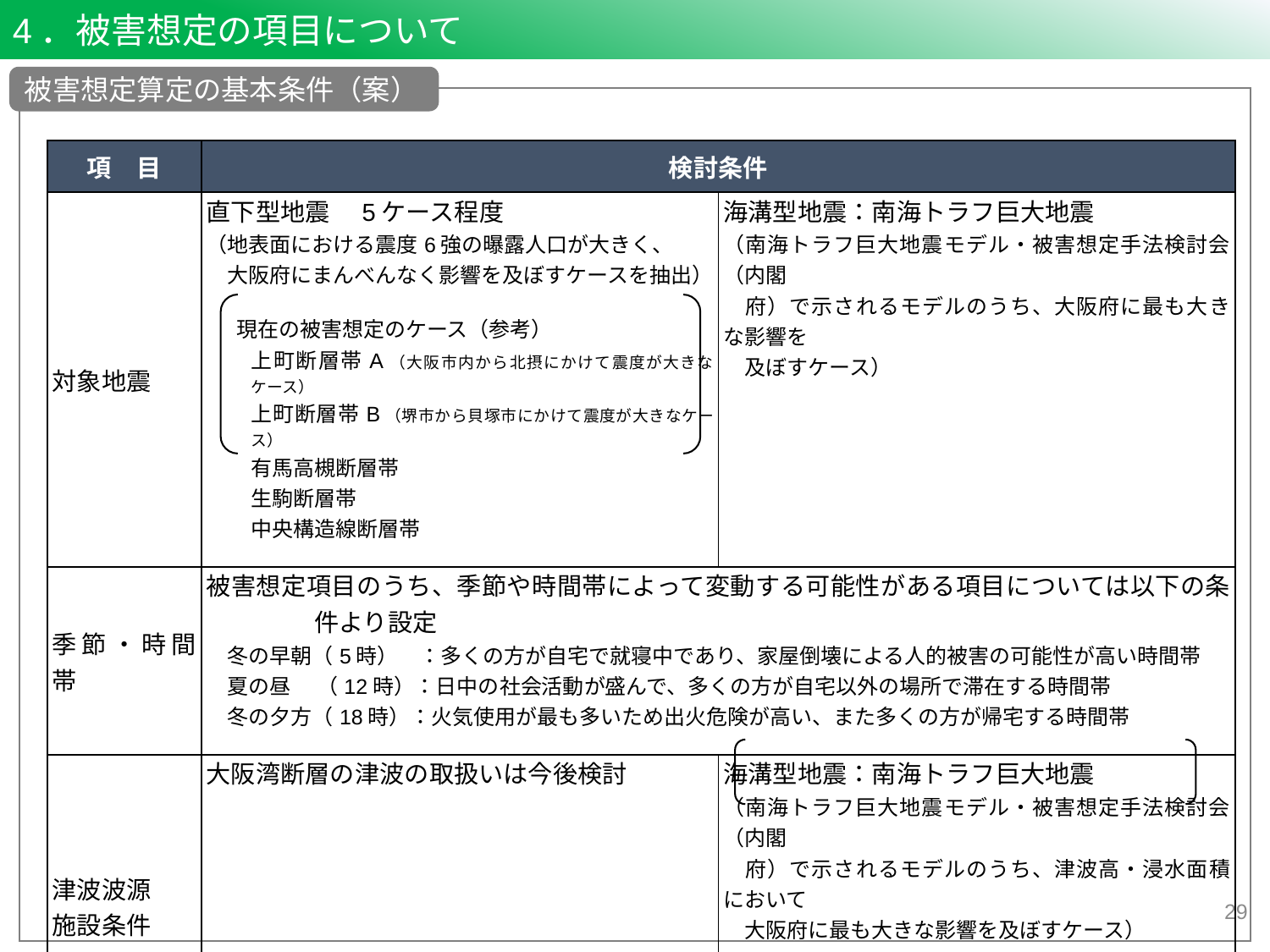

4．被害想定の項目について
被害想定算定の基本条件（案）

被害の想定を行う項目については、以下の①～③の被害想定項目から大阪府に該当する項目を確認。
大阪府が過去に公表した被害想定（H19直下型・H26南海トラフ）の項目
内閣府が公表した南海トラフ巨大地震の被害想定（H24）の項目
内閣府が直近で公表した日本海溝・千島海溝沿いの巨大地震の被害想定（R3）の項目
これまでの部会でいただいた意見や能登半島地震の振り返りを踏まえて被害想定項目を抽出。
内閣府が現在検討している南海トラフ巨大地震の被害想定項目を確認し、被害想定項目を最終決定する。
| 項　目 | 検討条件 |  |
| --- | --- | --- |
| 対象地震 | 直下型地震　5ケース程度 （地表面における震度6強の曝露人口が大きく、 　大阪府にまんべんなく影響を及ぼすケースを抽出） 現在の被害想定のケース（参考） 上町断層帯A（大阪市内から北摂にかけて震度が大きなケース） 上町断層帯B（堺市から貝塚市にかけて震度が大きなケース） 有馬高槻断層帯 生駒断層帯 中央構造線断層帯 | 海溝型地震：南海トラフ巨大地震 （南海トラフ巨大地震モデル・被害想定手法検討会（内閣 　府）で示されるモデルのうち、大阪府に最も大きな影響を 　及ぼすケース） |
| 季節・時間帯 | 被害想定項目のうち、季節や時間帯によって変動する可能性がある項目については以下の条件より設定 　冬の早朝（5時）　：多くの方が自宅で就寝中であり、家屋倒壊による人的被害の可能性が高い時間帯 　夏の昼　 （12時）：日中の社会活動が盛んで、多くの方が自宅以外の場所で滞在する時間帯 　冬の夕方（18時）：火気使用が最も多いため出火危険が高い、また多くの方が帰宅する時間帯 |  |
| 津波波源 施設条件 | 大阪湾断層の津波の取扱いは今後検討 | 海溝型地震：南海トラフ巨大地震 （南海トラフ巨大地震モデル・被害想定手法検討会（内閣 　府）で示されるモデルのうち、津波高・浸水面積において 　大阪府に最も大きな影響を及ぼすケース） 現在の被害想定のケース（参考） 内閣府公表のcase3,4,5,10を選定（4ケース） |
| 津波避難 | ー | 避難迅速化：地震発生後すぐに避難した場合 早期避難率低：早期避難者率が低い場合 |

| 項　目 | 検討条件 |
| --- | --- |
| 震度分布 | 直下型地震　5断層ケース 海溝型地震　南海トラフ巨大地震（陸側ケース） |
| 津波波源 施設条件 | 海溝型地震の波源：case3,4,5,10の最大ケース 施設条件：最大ケース |
| 季節・時間帯 | 冬18時：火気使用が最も多いため出火危険が高く、地震火災が多く発生する時間帯 夏12時：日中の社会活動が盛んで、多くの人が自宅以外の場所で被災する時間帯 |
| 風速 | 1%超過確率風速　（地震火災に影響） |
| 津波避難 | 避難迅速化：地震発生後すぐに避難した場合 早期避難率低：早期避難者率が低い場合 |

29